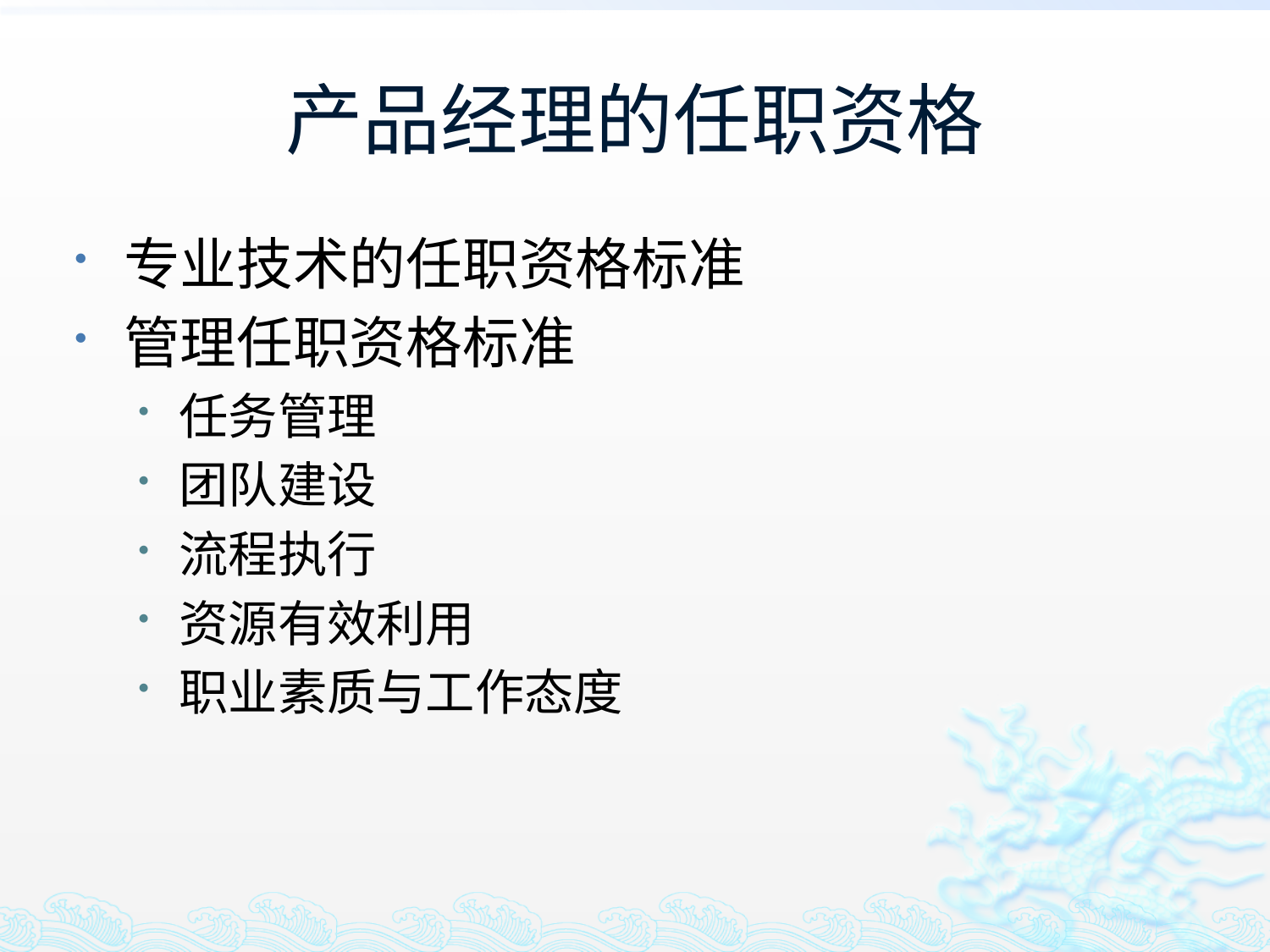

# 产品经理的任职资格
专业技术的任职资格标准
管理任职资格标准
任务管理
团队建设
流程执行
资源有效利用
职业素质与工作态度